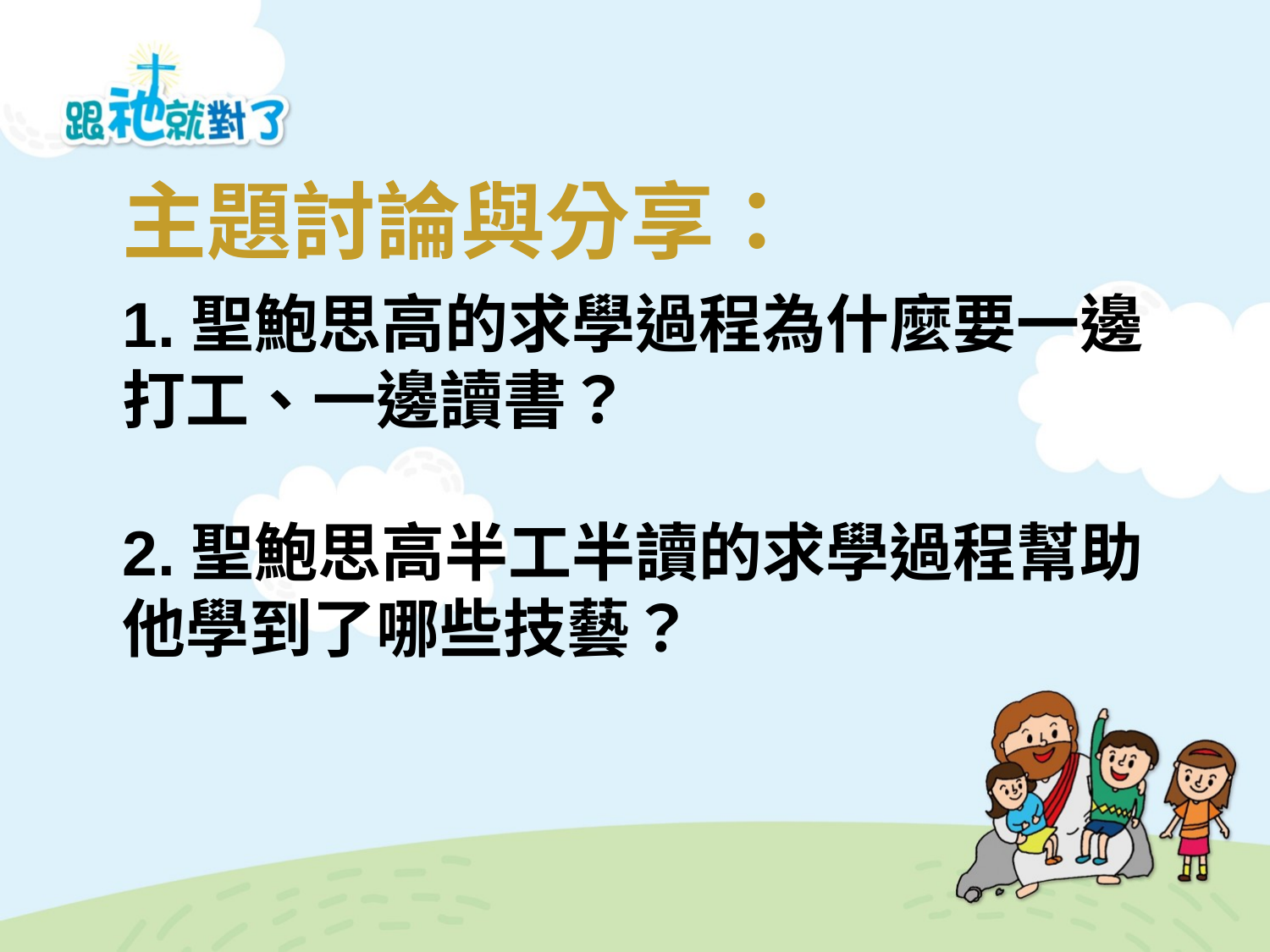

主題討論與分享：
1.聖鮑思高的求學過程為什麼要一邊打工、一邊讀書？

2.聖鮑思高半工半讀的求學過程幫助他學到了哪些技藝？